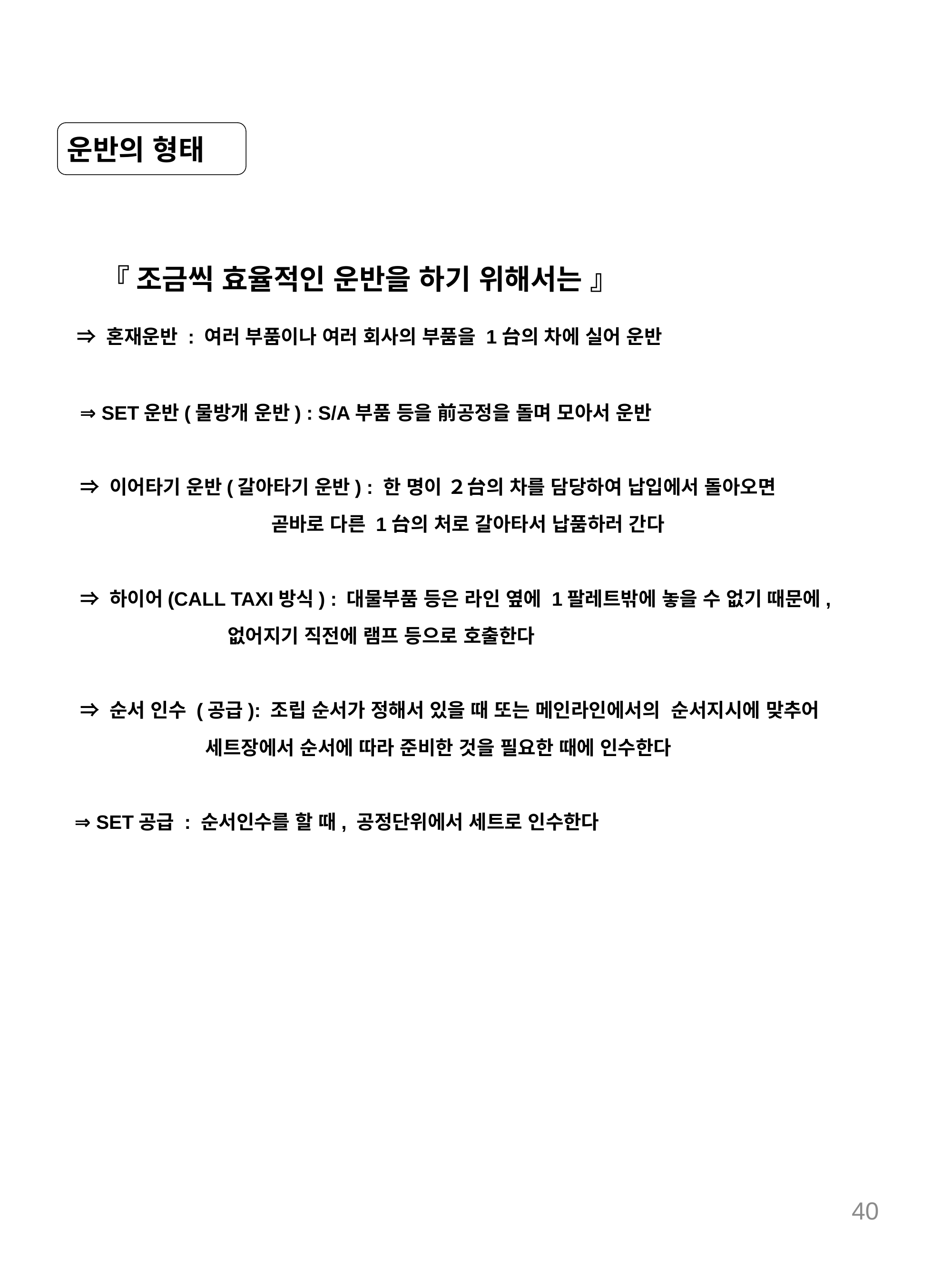

운반의 형태

    『 조금씩 효율적인 운반을 하기 위해서는 』
 ⇒ 혼재운반 : 여러 부품이나 여러 회사의 부품을 1台의 차에 실어 운반

  ⇒ SET운반(물방개 운반) : S/A부품 등을 前공정을 돌며 모아서 운반

  ⇒ 이어타기 운반(갈아타기 운반) : 한 명이 ２台의 차를 담당하여 납입에서 돌아오면
		          곧바로 다른 1台의 처로 갈아타서 납품하러 간다

  ⇒ 하이어(CALL TAXI방식) : 대물부품 등은 라인 옆에 1팔레트밖에 놓을 수 없기 때문에,
		  없어지기 직전에 램프 등으로 호출한다

  ⇒ 순서 인수 (공급): 조립 순서가 정해서 있을 때 또는 메인라인에서의  순서지시에 맞추어
	           세트장에서 순서에 따라 준비한 것을 필요한 때에 인수한다

 ⇒ SET공급 : 순서인수를 할 때, 공정단위에서 세트로 인수한다
40